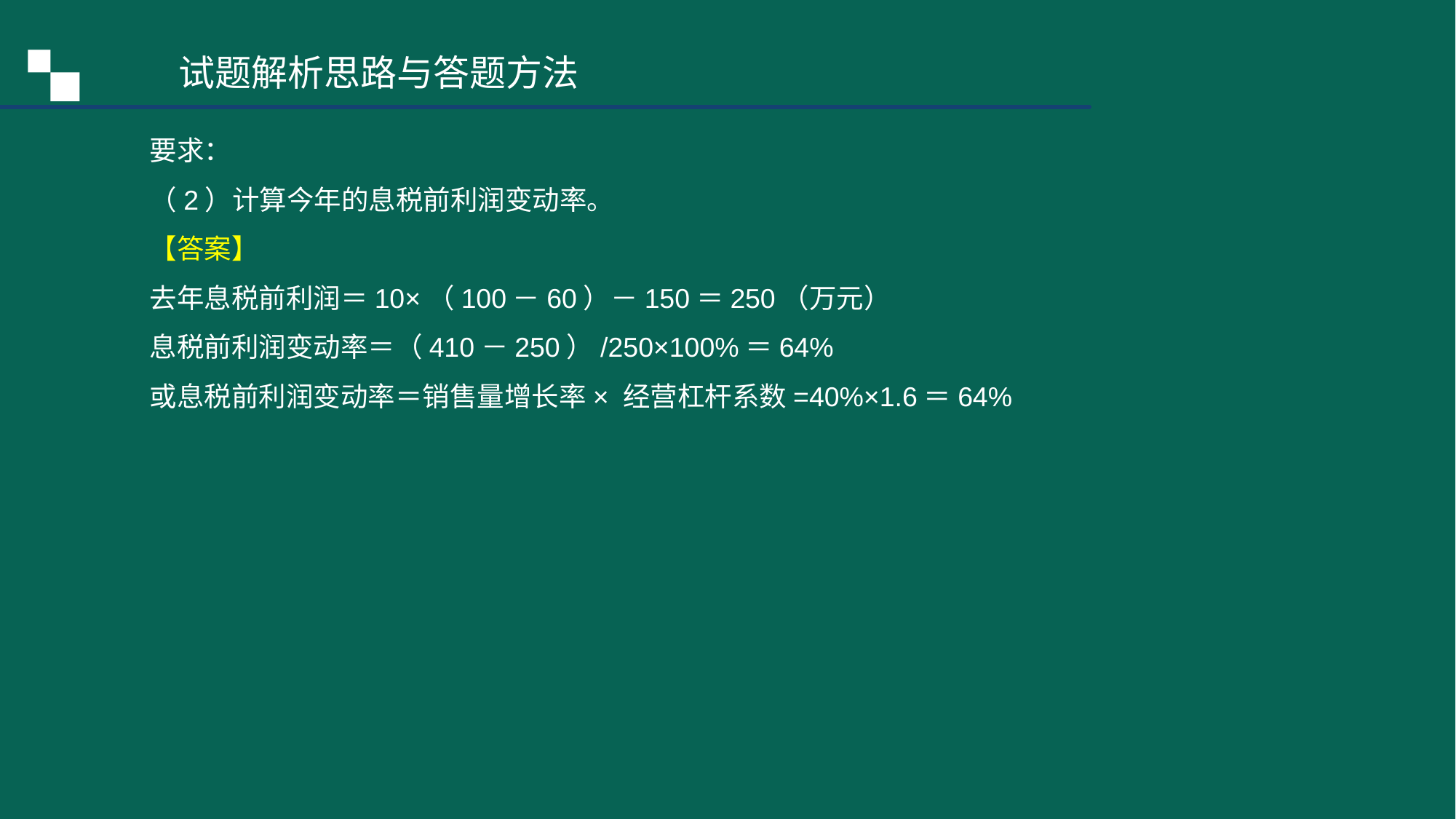

试题解析思路与答题方法
要求：
（2）计算今年的息税前利润变动率。
【答案】
去年息税前利润＝10×（100－60）－150＝250（万元）
息税前利润变动率＝（410－250）/250×100%＝64%
或息税前利润变动率＝销售量增长率× 经营杠杆系数=40%×1.6＝64%